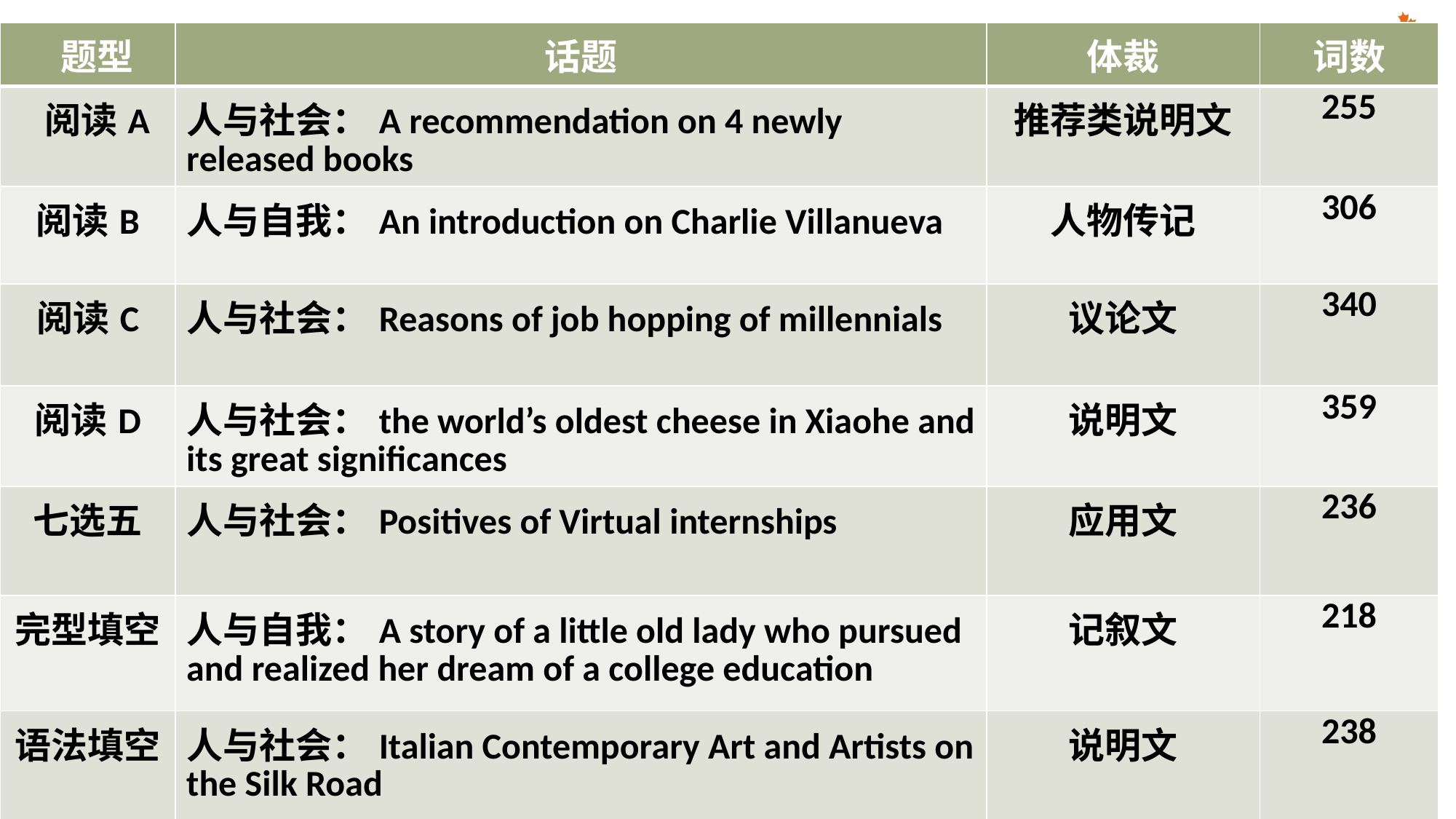

| 题型 | 话题 | 体裁 | 词数 |
| --- | --- | --- | --- |
| 阅读A | 人与社会：A recommendation on 4 newly released books | 推荐类说明文 | 255 |
| 阅读B | 人与自我：An introduction on Charlie Villanueva | 人物传记 | 306 |
| 阅读C | 人与社会：Reasons of job hopping of millennials | 议论文 | 340 |
| 阅读D | 人与社会：the world’s oldest cheese in Xiaohe and its great significances | 说明文 | 359 |
| 七选五 | 人与社会：Positives of Virtual internships | 应用文 | 236 |
| 完型填空 | 人与自我：A story of a little old lady who pursued and realized her dream of a college education | 记叙文 | 218 |
| 语法填空 | 人与社会：Italian Contemporary Art and Artists on the Silk Road | 说明文 | 238 |